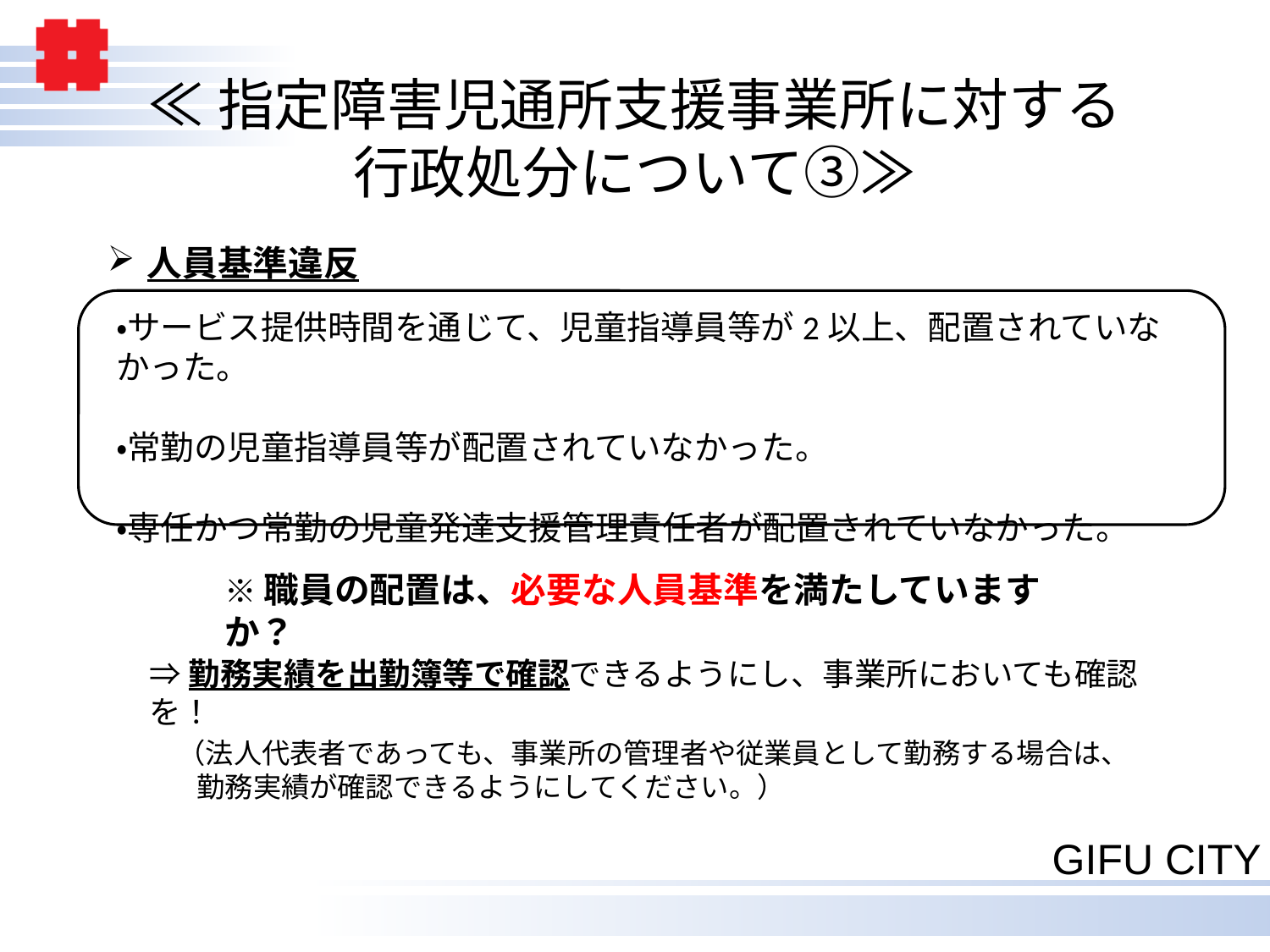

# ≪指定障害児通所支援事業所に対する 行政処分について③≫
人員基準違反

・サービス提供時間を通じて、児童指導員等が2以上、配置されていなかった。

・常勤の児童指導員等が配置されていなかった。

・専任かつ常勤の児童発達支援管理責任者が配置されていなかった。
※職員の配置は、必要な人員基準を満たしていますか？
⇒勤務実績を出勤簿等で確認できるようにし、事業所においても確認を！
（法人代表者であっても、事業所の管理者や従業員として勤務する場合は、
  勤務実績が確認できるようにしてください。）